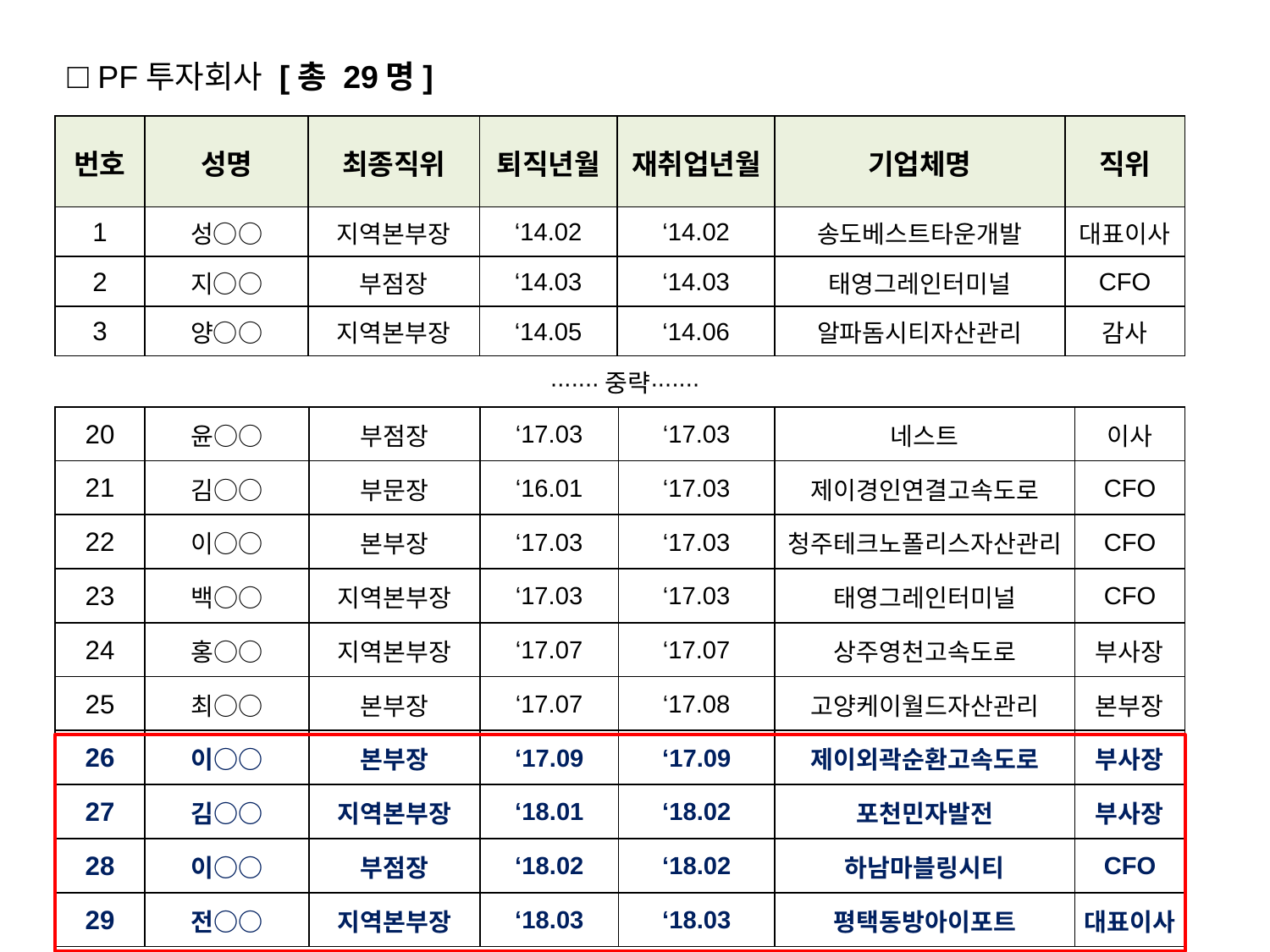

□ PF투자회사 [총 29명]
| 번호 | 성명 | 최종직위 | 퇴직년월 | 재취업년월 | 기업체명 | 직위 |
| --- | --- | --- | --- | --- | --- | --- |
| 1 | 성○○ | 지역본부장 | ‘14.02 | ‘14.02 | 송도베스트타운개발 | 대표이사 |
| 2 | 지○○ | 부점장 | ‘14.03 | ‘14.03 | 태영그레인터미널 | CFO |
| 3 | 양○○ | 지역본부장 | ‘14.05 | ‘14.06 | 알파돔시티자산관리 | 감사 |
∙∙∙∙∙∙∙중략∙∙∙∙∙∙∙
| 20 | 윤○○ | 부점장 | ‘17.03 | ‘17.03 | 네스트 | 이사 |
| --- | --- | --- | --- | --- | --- | --- |
| 21 | 김○○ | 부문장 | ‘16.01 | ‘17.03 | 제이경인연결고속도로 | CFO |
| 22 | 이○○ | 본부장 | ‘17.03 | ‘17.03 | 청주테크노폴리스자산관리 | CFO |
| 23 | 백○○ | 지역본부장 | ‘17.03 | ‘17.03 | 태영그레인터미널 | CFO |
| 24 | 홍○○ | 지역본부장 | ‘17.07 | ‘17.07 | 상주영천고속도로 | 부사장 |
| 25 | 최○○ | 본부장 | ‘17.07 | ‘17.08 | 고양케이월드자산관리 | 본부장 |
| 26 | 이○○ | 본부장 | ‘17.09 | ‘17.09 | 제이외곽순환고속도로 | 부사장 |
| 27 | 김○○ | 지역본부장 | ‘18.01 | ‘18.02 | 포천민자발전 | 부사장 |
| 28 | 이○○ | 부점장 | ‘18.02 | ‘18.02 | 하남마블링시티 | CFO |
| 29 | 전○○ | 지역본부장 | ‘18.03 | ‘18.03 | 평택동방아이포트 | 대표이사 |